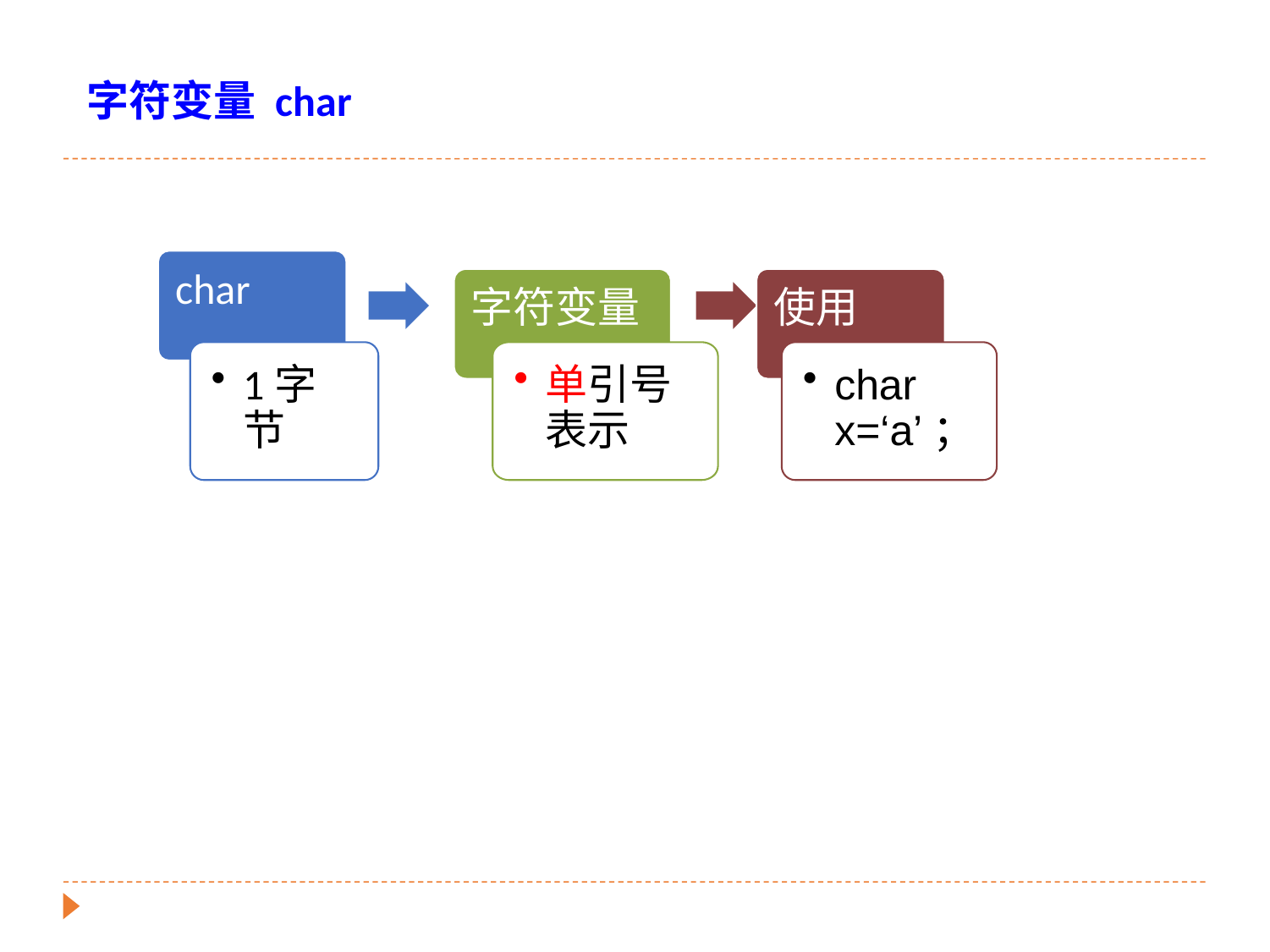

字符变量 char
char
字符变量
使用

1字节
单引号表示
char   x=‘a’；